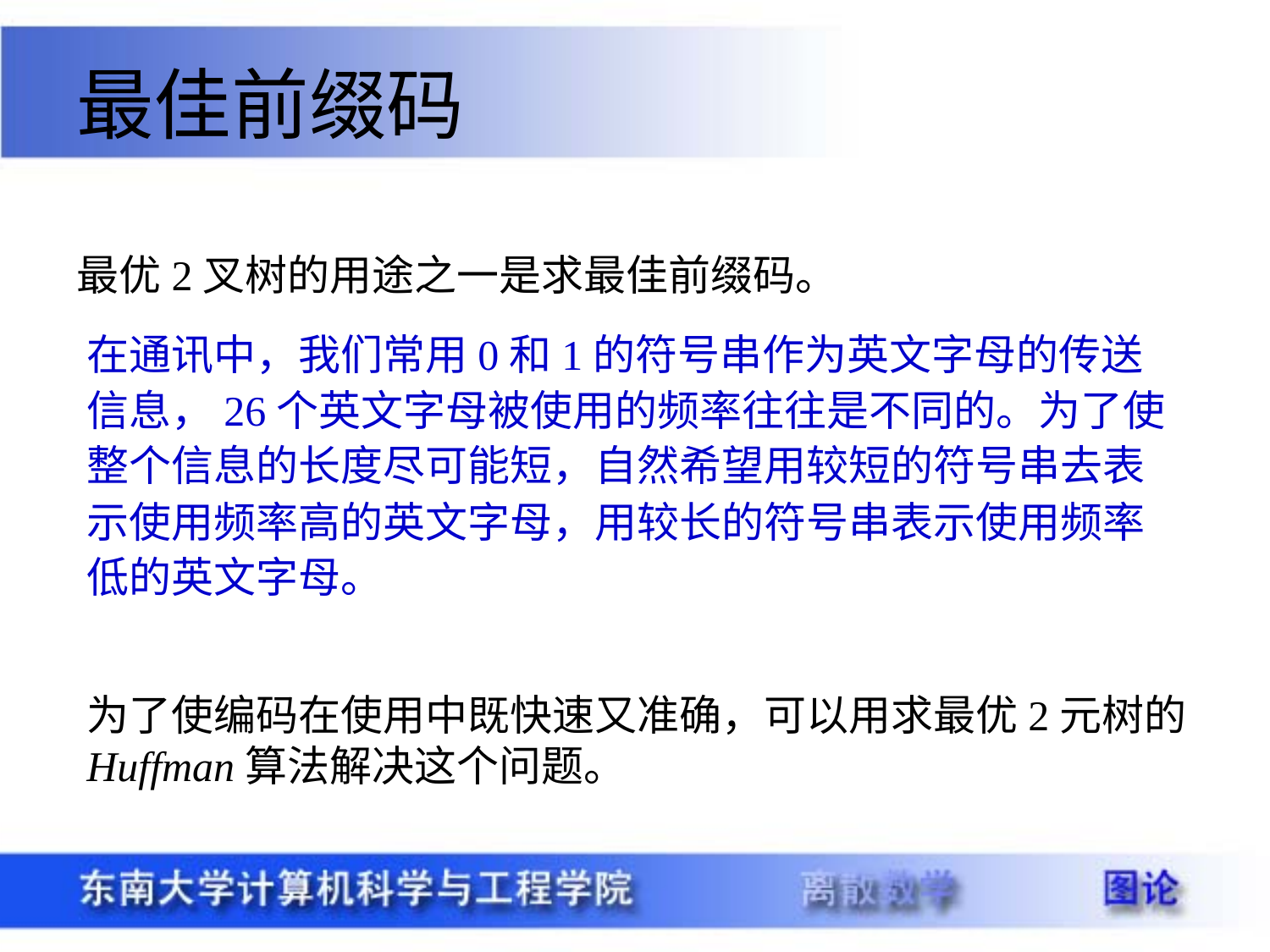

最佳前缀码
最优2叉树的用途之一是求最佳前缀码。
在通讯中，我们常用0和1的符号串作为英文字母的传送信息，26个英文字母被使用的频率往往是不同的。为了使整个信息的长度尽可能短，自然希望用较短的符号串去表示使用频率高的英文字母，用较长的符号串表示使用频率低的英文字母。
为了使编码在使用中既快速又准确，可以用求最优2元树的Huffman算法解决这个问题。